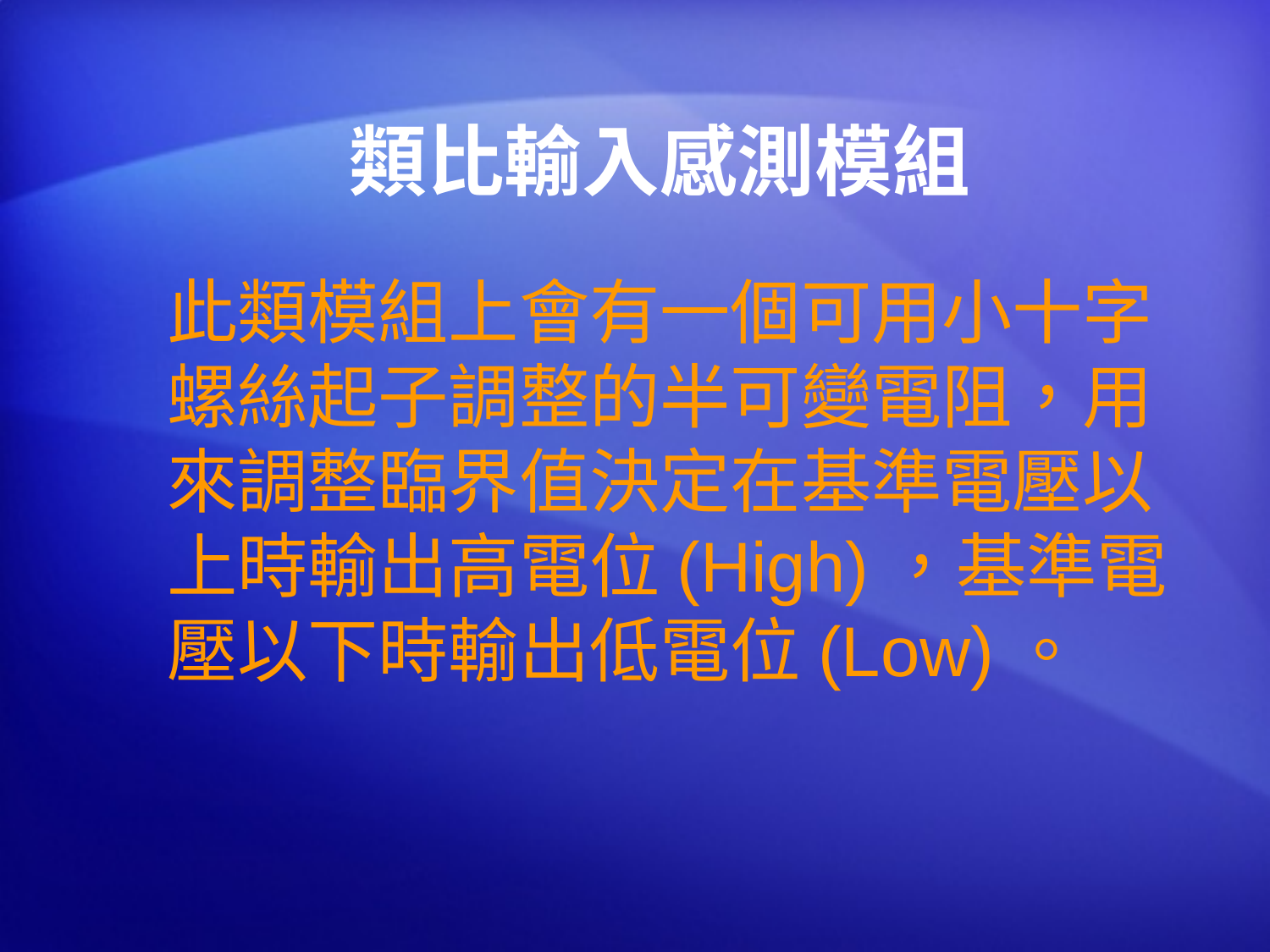

# 類比輸入感測模組
此類模組上會有一個可用小十字螺絲起子調整的半可變電阻，用來調整臨界值決定在基準電壓以上時輸出高電位(High)，基準電壓以下時輸出低電位(Low)。